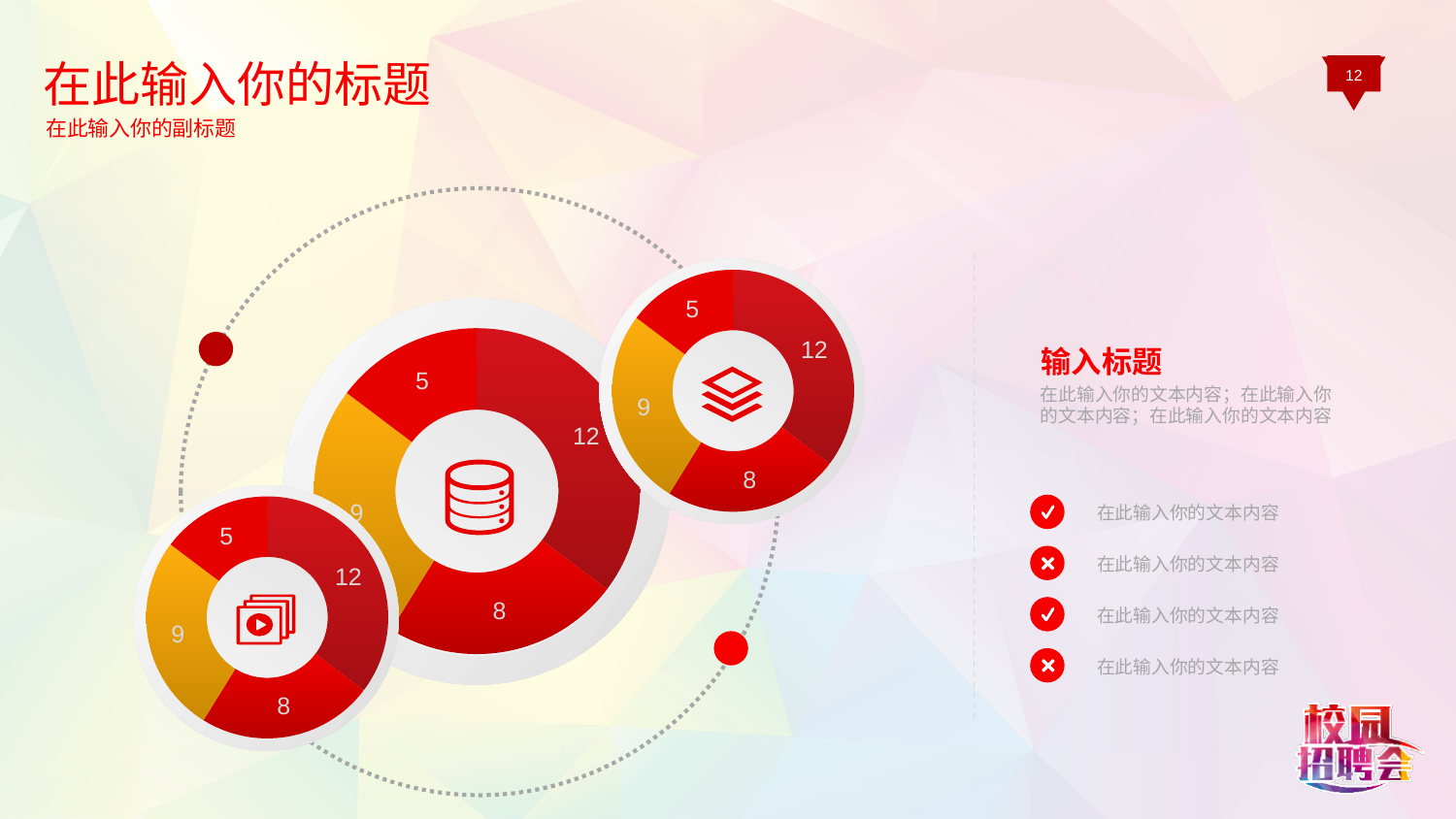

在此输入你的标题
在此输入你的副标题
12

### Chart

| Category | Sales |
|---|---|
| 1st Qtr | 12.0 |
| 2nd Qtr | 8.0 |

### Chart

| Category | Sales |
|---|---|
| 1st Qtr | 12.0 |
| 2nd Qtr | 8.0 |
输入标题
在此输入你的文本内容；在此输入你的文本内容；在此输入你的文本内容

在此输入你的文本内容

在此输入你的文本内容

在此输入你的文本内容

在此输入你的文本内容

### Chart

| Category | Sales |
|---|---|
| 1st Qtr | 12.0 |
| 2nd Qtr | 8.0 |